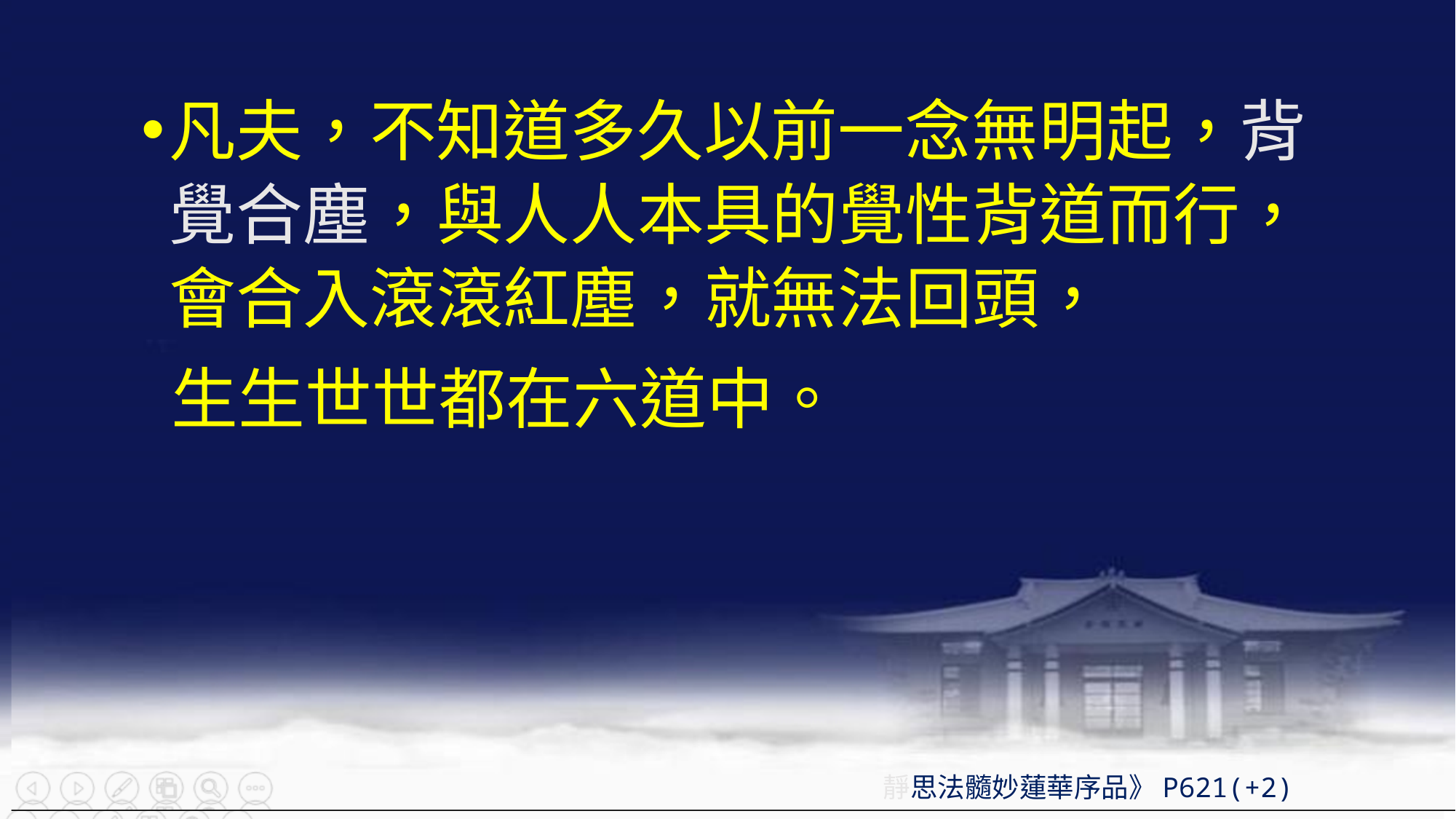

凡夫，不知道多久以前一念無明起，背覺合塵，與人人本具的覺性背道而行，會合入滾滾紅塵，就無法回頭，
 生生世世都在六道中。

靜思法髓妙蓮華序品》P621(+2)